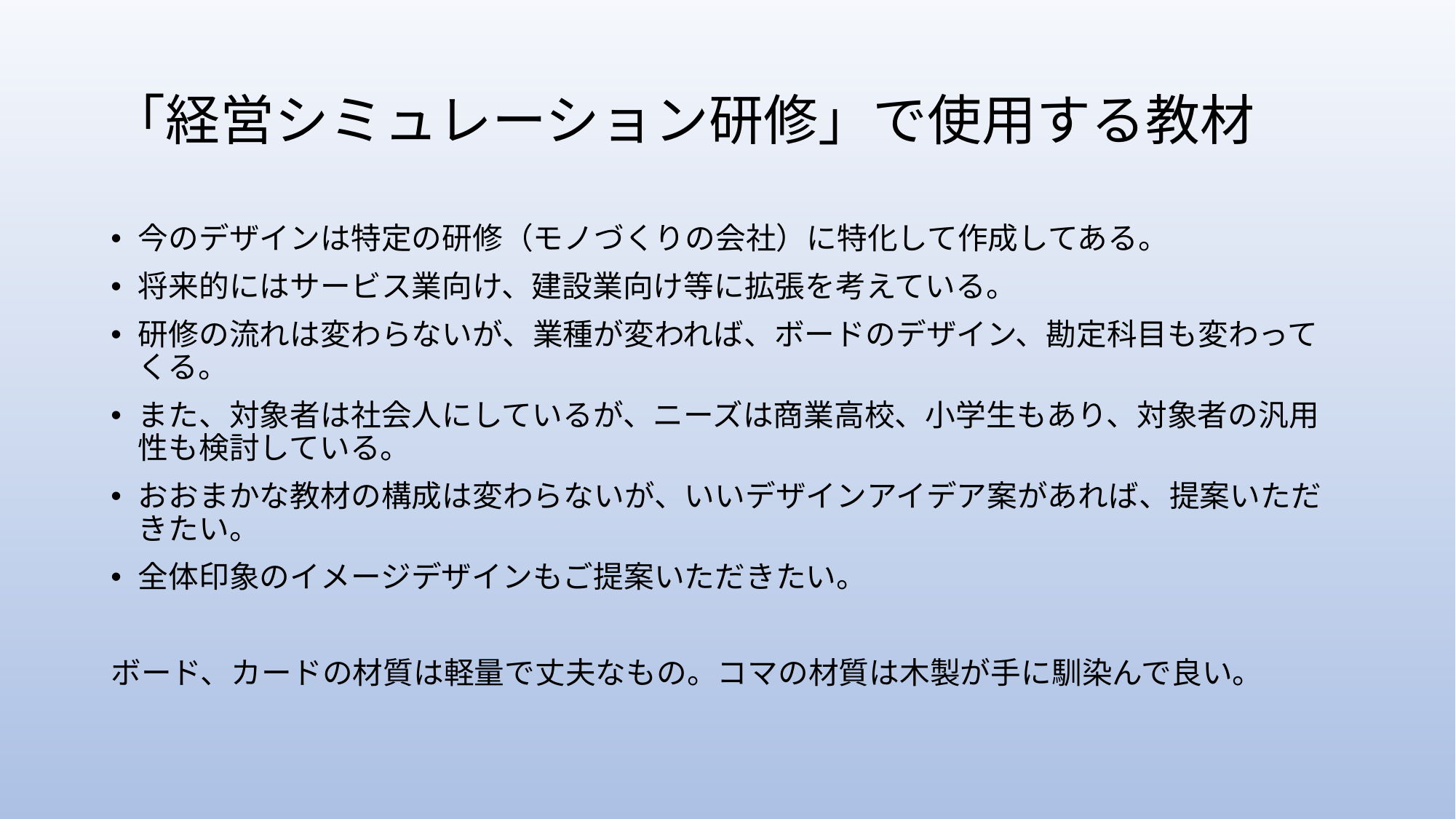

# 「経営シミュレーション研修」で使用する教材
今のデザインは特定の研修（モノづくりの会社）に特化して作成してある。
将来的にはサービス業向け、建設業向け等に拡張を考えている。
研修の流れは変わらないが、業種が変われば、ボードのデザイン、勘定科目も変わってくる。
また、対象者は社会人にしているが、ニーズは商業高校、小学生もあり、対象者の汎用性も検討している。
おおまかな教材の構成は変わらないが、いいデザインアイデア案があれば、提案いただきたい。
全体印象のイメージデザインもご提案いただきたい。

ボード、カードの材質は軽量で丈夫なもの。コマの材質は木製が手に馴染んで良い。